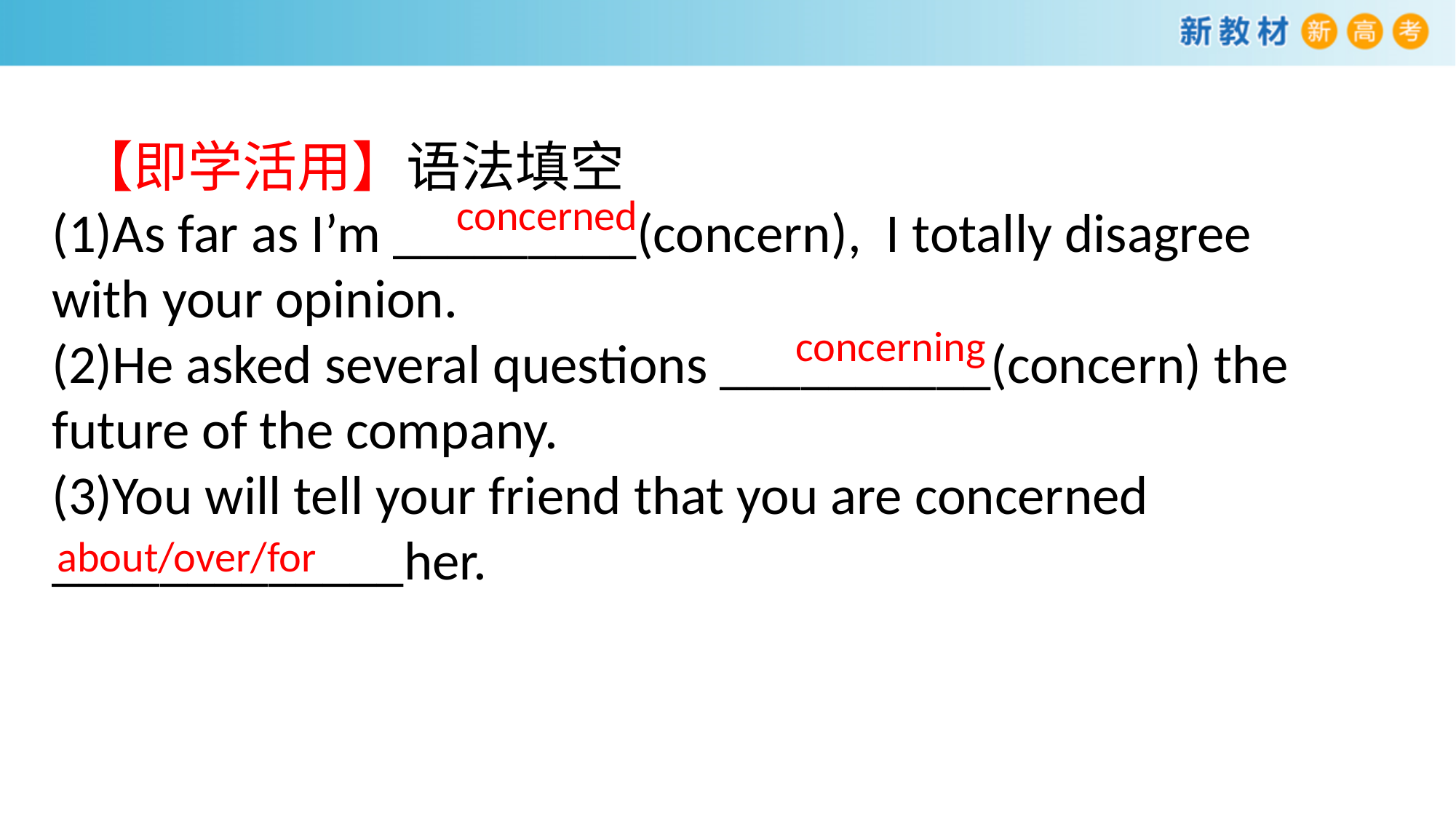

【即学活用】语法填空
(1)As far as I’m _________(concern),  I totally disagree
with your opinion.
(2)He asked several questions __________(concern) the
future of the company.
(3)You will tell your friend that you are concerned
_____________her.
concerned
concerning
about/over/for